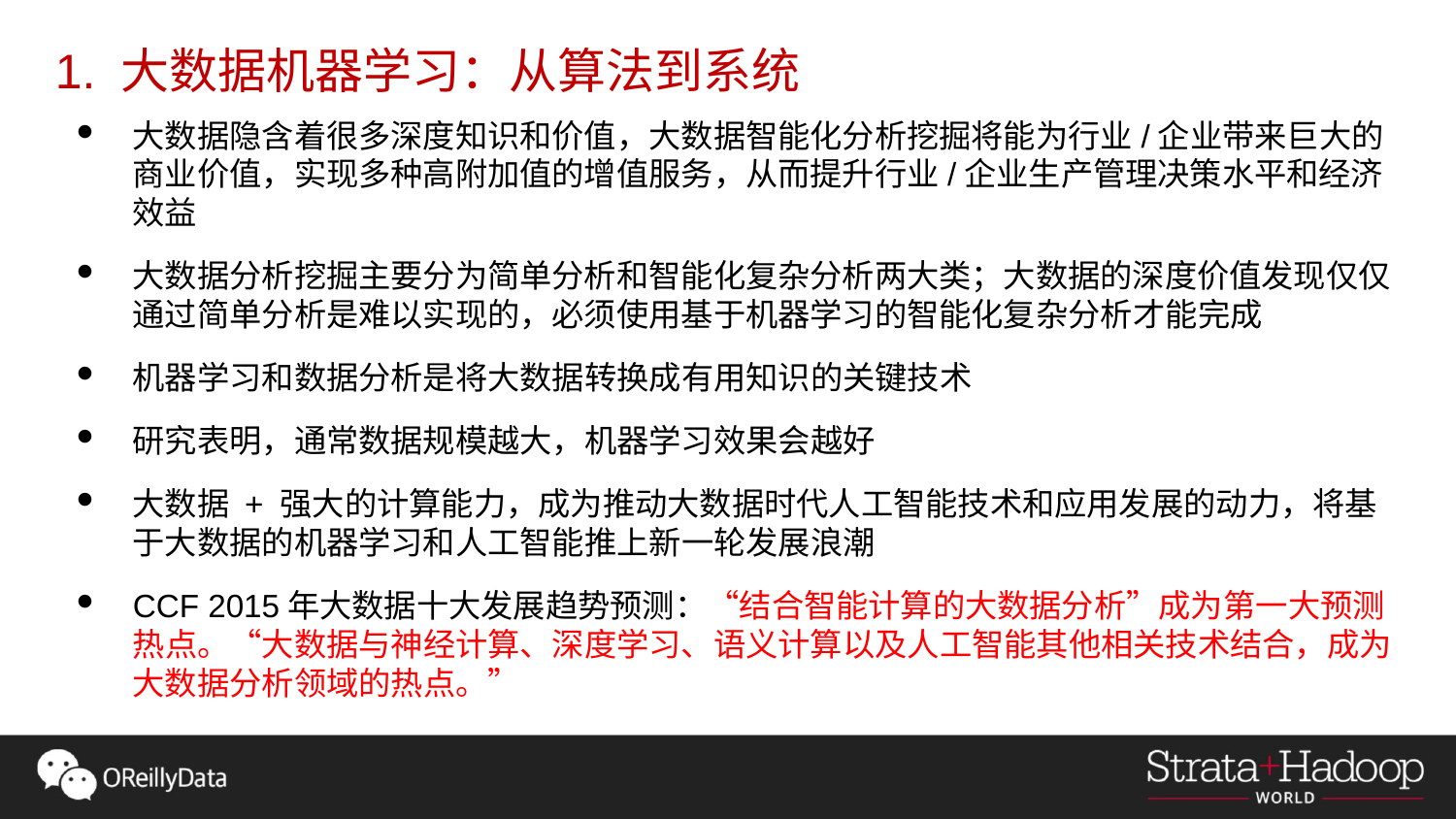

1. 大数据机器学习：从算法到系统
大数据隐含着很多深度知识和价值，大数据智能化分析挖掘将能为行业/企业带来巨大的商业价值，实现多种高附加值的增值服务，从而提升行业/企业生产管理决策水平和经济效益
大数据分析挖掘主要分为简单分析和智能化复杂分析两大类；大数据的深度价值发现仅仅通过简单分析是难以实现的，必须使用基于机器学习的智能化复杂分析才能完成
机器学习和数据分析是将大数据转换成有用知识的关键技术
研究表明，通常数据规模越大，机器学习效果会越好
大数据 + 强大的计算能力，成为推动大数据时代人工智能技术和应用发展的动力，将基于大数据的机器学习和人工智能推上新一轮发展浪潮
CCF 2015年大数据十大发展趋势预测：“结合智能计算的大数据分析”成为第一大预测热点。“大数据与神经计算、深度学习、语义计算以及人工智能其他相关技术结合，成为大数据分析领域的热点。”